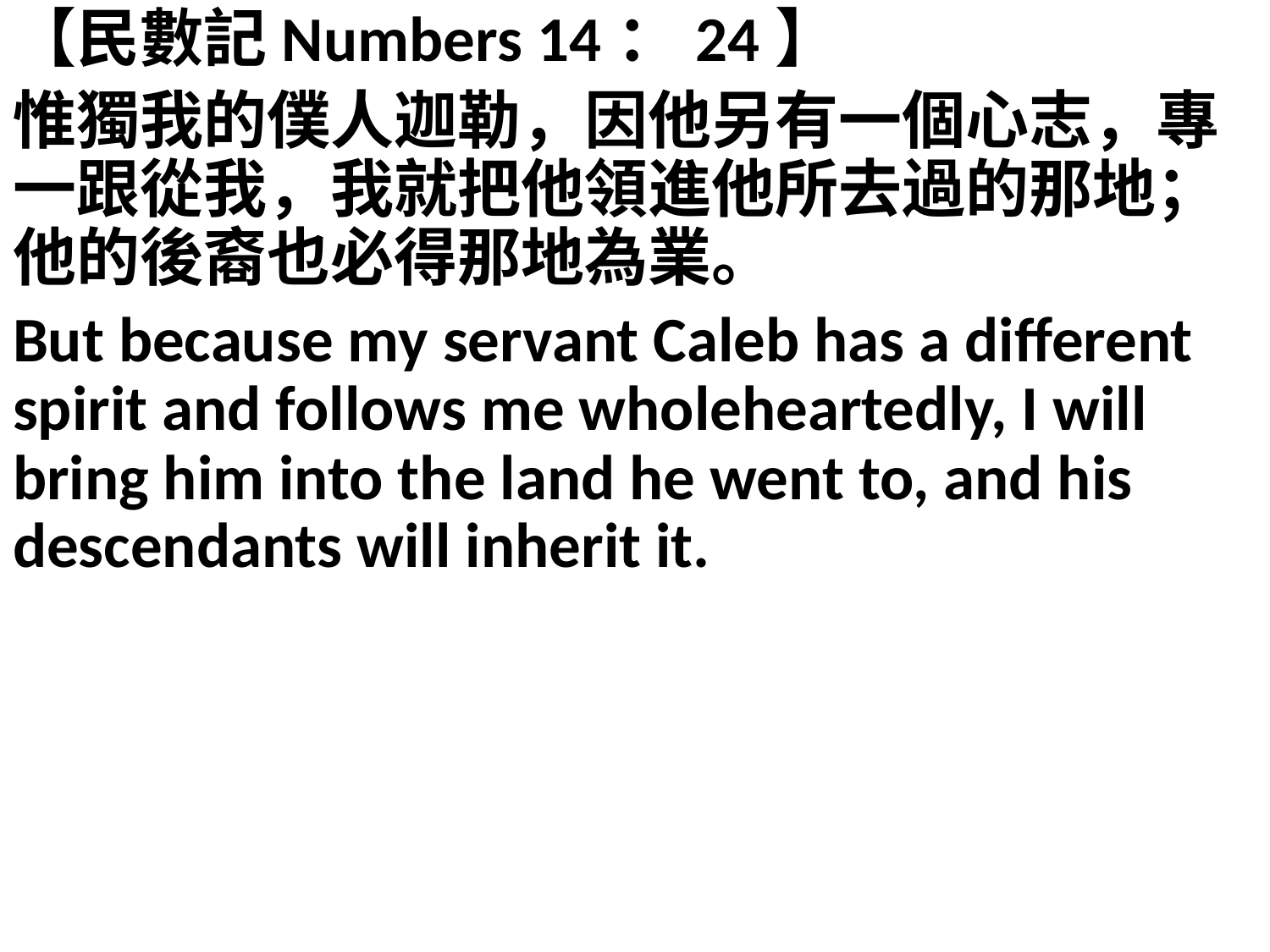

【民數記Numbers 14：24】
惟獨我的僕人迦勒，因他另有一個心志，專一跟從我，我就把他領進他所去過的那地；他的後裔也必得那地為業。
But because my servant Caleb has a different spirit and follows me wholeheartedly, I will bring him into the land he went to, and his descendants will inherit it.